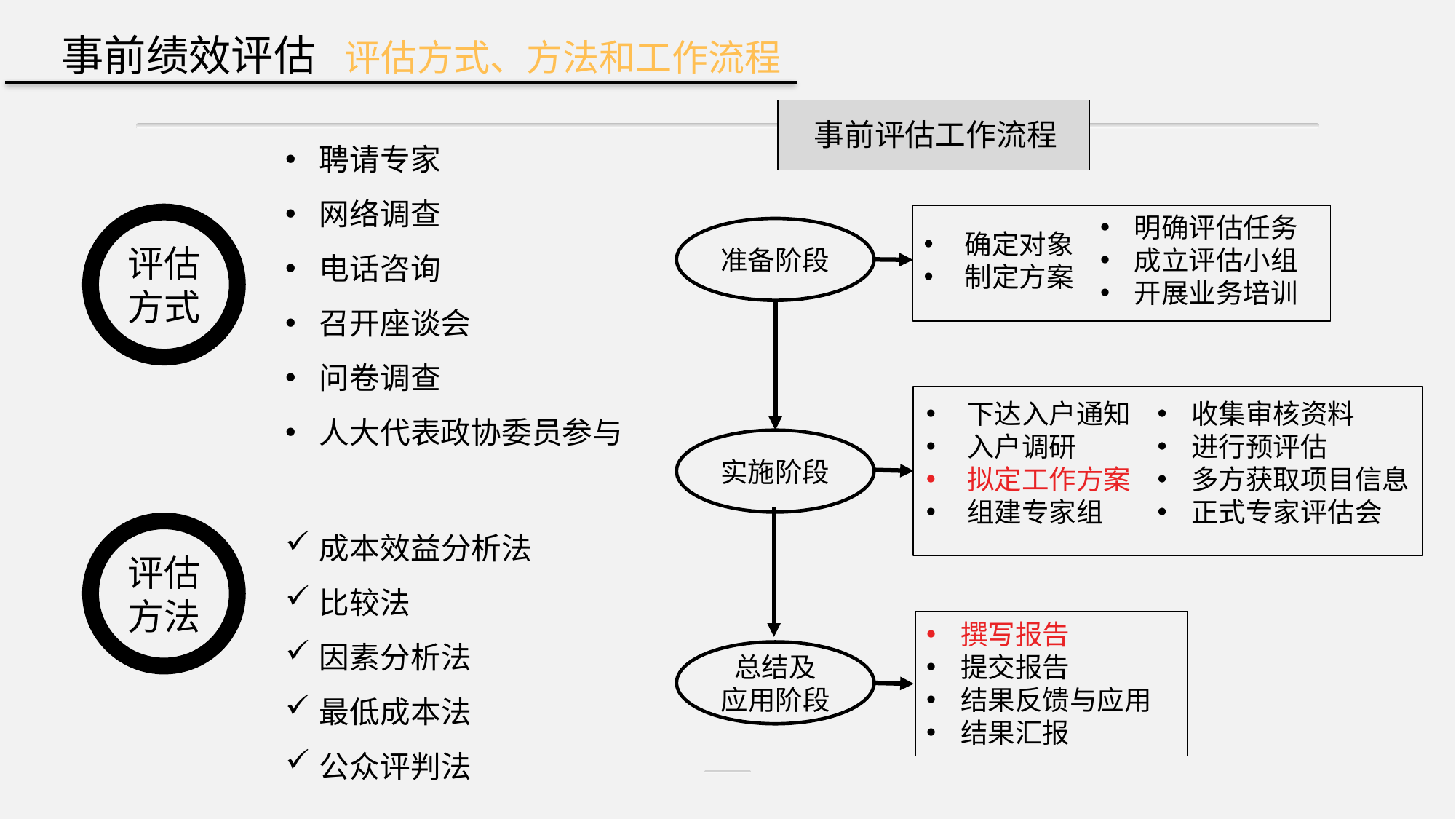

事前绩效评估   评估方式、方法和工作流程

事前评估工作流程
聘请专家
网络调查
电话咨询
召开座谈会
问卷调查
人大代表政协委员参与

明确评估任务
成立评估小组
开展业务培训
确定对象
制定方案
评估方式
准备阶段

下达入户通知
入户调研
拟定工作方案
组建专家组
收集审核资料
进行预评估
多方获取项目信息
正式专家评估会
实施阶段
成本效益分析法
比较法
因素分析法
最低成本法
公众评判法
评估方法
撰写报告
提交报告
结果反馈与应用
结果汇报
总结及
应用阶段